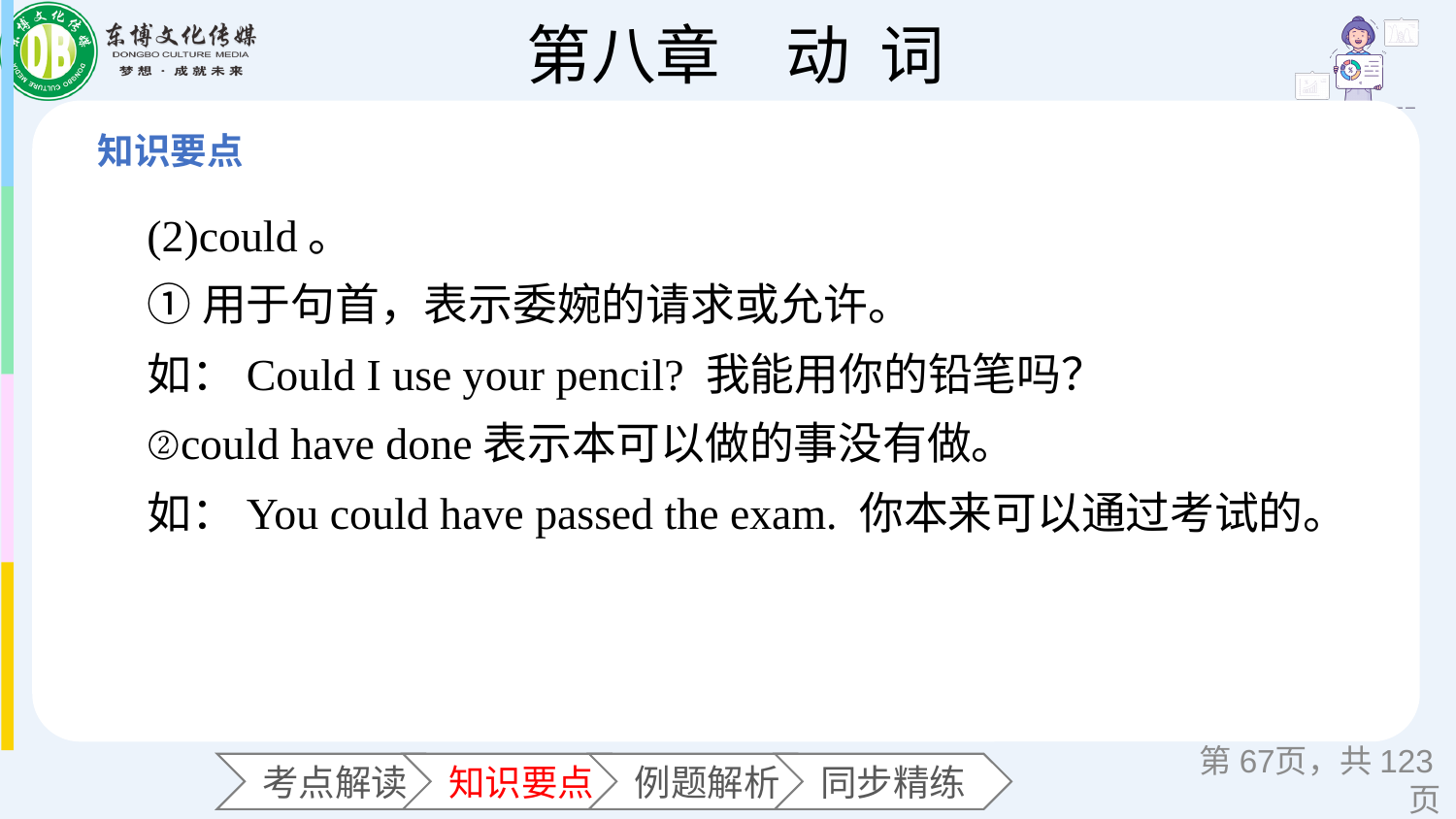

(2)could。
①用于句首，表示委婉的请求或允许。
如：Could I use your pencil? 我能用你的铅笔吗？
②could have done表示本可以做的事没有做。
如：You could have passed the exam. 你本来可以通过考试的。
第67页，共123页